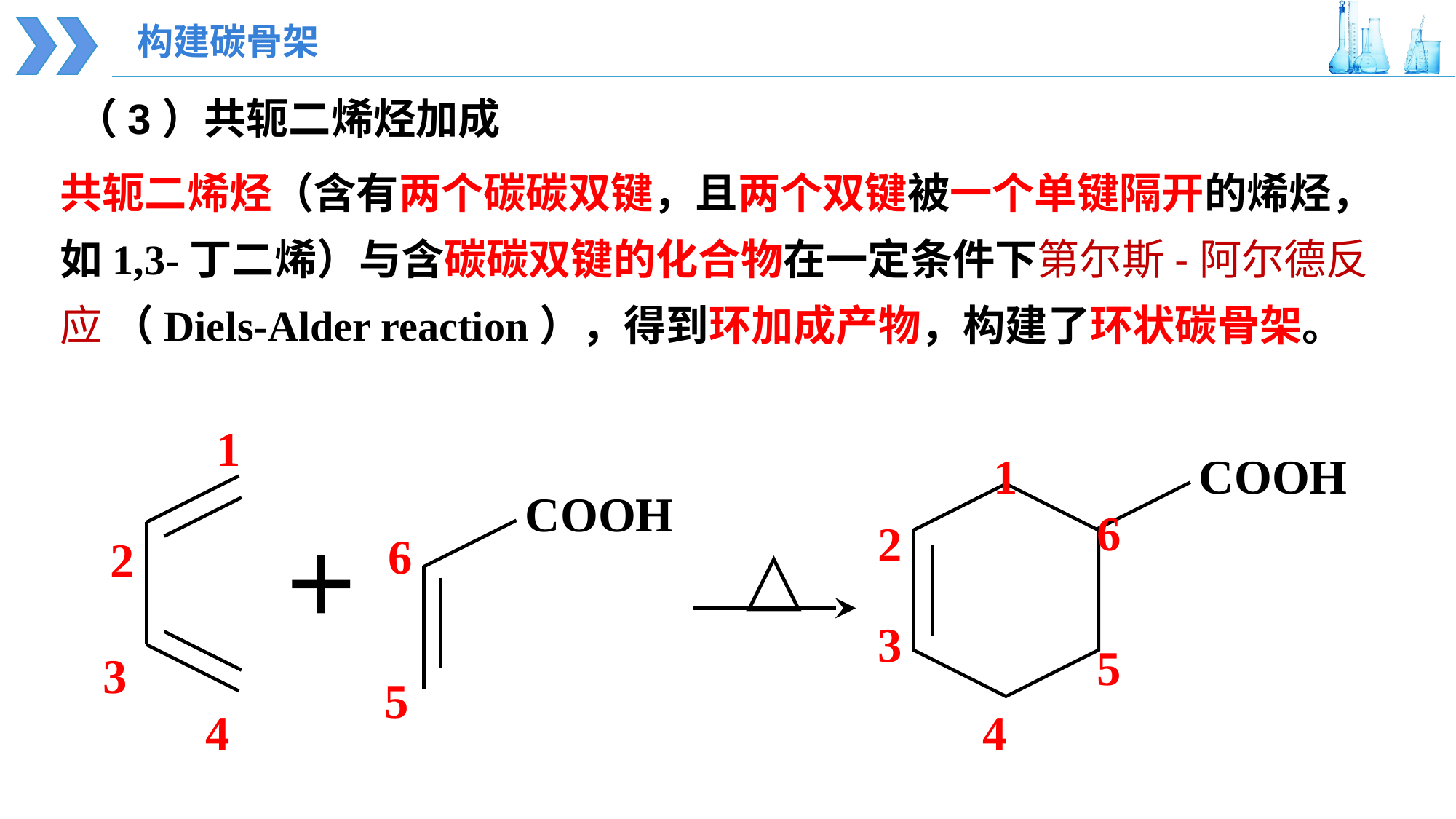

构建碳骨架
（3）共轭二烯烃加成
共轭二烯烃（含有两个碳碳双键，且两个双键被一个单键隔开的烯烃，如1,3-丁二烯）与含碳碳双键的化合物在一定条件下第尔斯-阿尔德反应 （Diels-Alder reaction），得到环加成产物，构建了环状碳骨架。
1
COOH

COOH
△
＋
1
6
2
6
2
3
5
3
5
4
4